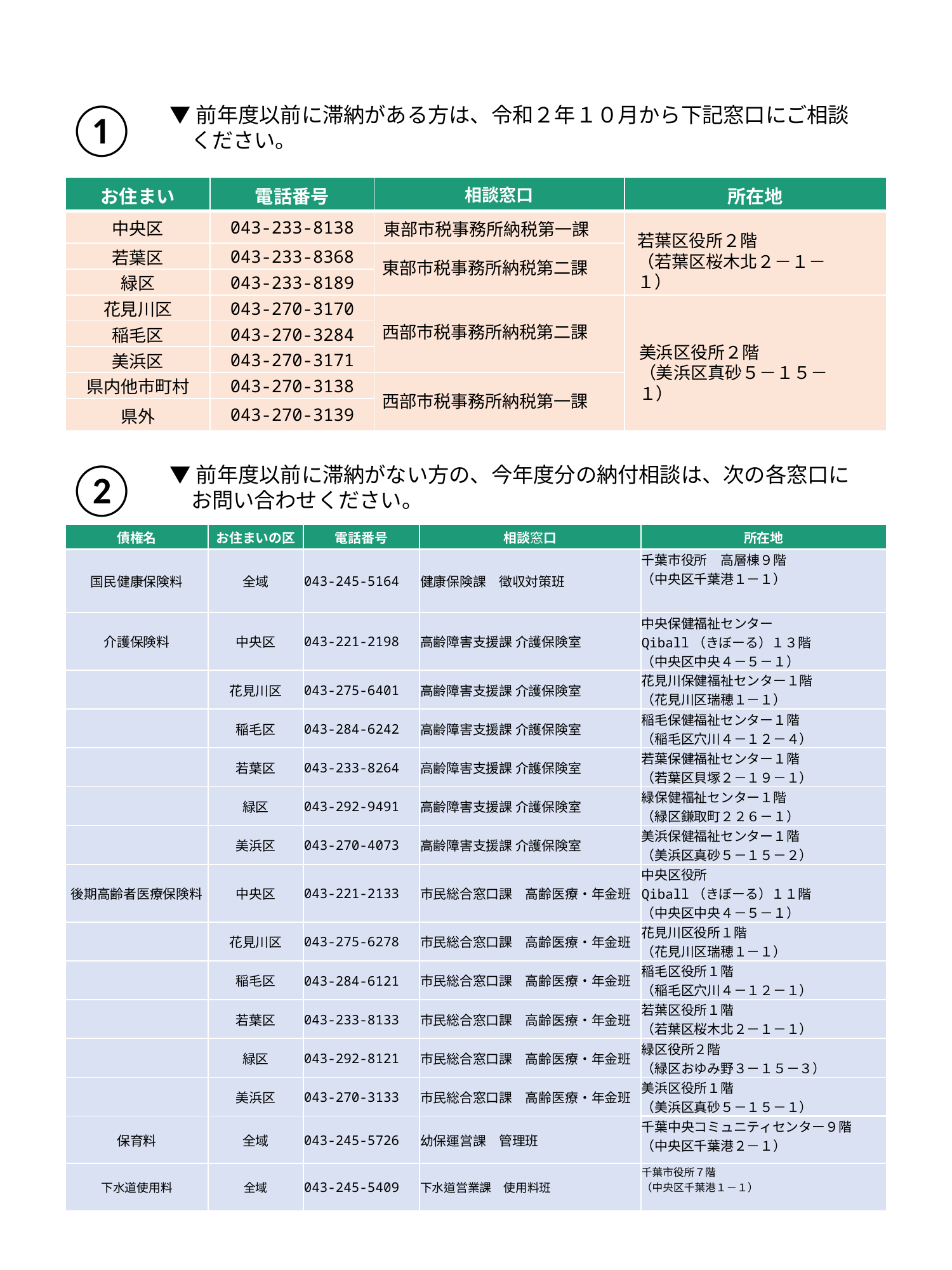

①
▼前年度以前に滞納がある方は、令和２年１０月から下記窓口にご相談
　ください。
| お住まい | 電話番号 | 相談窓口 | 所在地 |
| --- | --- | --- | --- |
| 中央区 | 043-233-8138 | 東部市税事務所納税第一課 |  |
| 若葉区 | 043-233-8368 |  |  |
| 緑区 | 043-233-8189 |  |  |
| 花見川区 | 043-270-3170 |  |  |
| 稲毛区 | 043-270-3284 |  |  |
| 美浜区 | 043-270-3171 |  |  |
| 県内他市町村 | 043-270-3138 |  |  |
| 県外 | 043-270-3139 |  |  |
若葉区役所２階
（若葉区桜木北２－１－１）
東部市税事務所納税第二課
西部市税事務所納税第二課
美浜区役所２階
（美浜区真砂５－１５－１）
西部市税事務所納税第一課
②
▼前年度以前に滞納がない方の、今年度分の納付相談は、次の各窓口に
　お問い合わせください。
| 債権名 | お住まいの区 | 電話番号 | 相談窓口 | 所在地 |
| --- | --- | --- | --- | --- |
| 国民健康保険料 | 全域 | 043-245-5164 | 健康保険課　徴収対策班 | 千葉市役所　高層棟９階 （中央区千葉港１－１） |
| 介護保険料 | 中央区 | 043-221-2198 | 高齢障害支援課 介護保険室 | 中央保健福祉センター Qiball（きぼーる）１３階 （中央区中央４－５－１） |
|  | 花見川区 | 043-275-6401 | 高齢障害支援課 介護保険室 | 花見川保健福祉センター１階 （花見川区瑞穂１－１） |
|  | 稲毛区 | 043-284-6242 | 高齢障害支援課 介護保険室 | 稲毛保健福祉センター１階 （稲毛区穴川４－１２－４） |
|  | 若葉区 | 043-233-8264 | 高齢障害支援課 介護保険室 | 若葉保健福祉センター１階 （若葉区貝塚２－１９－１） |
|  | 緑区 | 043-292-9491 | 高齢障害支援課 介護保険室 | 緑保健福祉センター１階 （緑区鎌取町２２６－１） |
|  | 美浜区 | 043-270-4073 | 高齢障害支援課 介護保険室 | 美浜保健福祉センター１階 （美浜区真砂５－１５－２） |
| 後期高齢者医療保険料 | 中央区 | 043-221-2133 | 市民総合窓口課　高齢医療・年金班 | 中央区役所 Qiball（きぼーる）１１階 （中央区中央４－５－１） |
|  | 花見川区 | 043-275-6278 | 市民総合窓口課　高齢医療・年金班 | 花見川区役所１階 （花見川区瑞穂１－１） |
|  | 稲毛区 | 043-284-6121 | 市民総合窓口課　高齢医療・年金班 | 稲毛区役所１階 （稲毛区穴川４－１２－１） |
|  | 若葉区 | 043-233-8133 | 市民総合窓口課　高齢医療・年金班 | 若葉区役所１階 （若葉区桜木北２－１－１） |
|  | 緑区 | 043-292-8121 | 市民総合窓口課　高齢医療・年金班 | 緑区役所２階 （緑区おゆみ野３－１５－３） |
|  | 美浜区 | 043-270-3133 | 市民総合窓口課　高齢医療・年金班 | 美浜区役所１階 （美浜区真砂５－１５－１） |
| 保育料 | 全域 | 043-245-5726 | 幼保運営課　管理班 | 千葉中央コミュニティセンター９階 （中央区千葉港２－１） |
| 下水道使用料 | 全域 | 043-245-5409 | 下水道営業課　使用料班 | 千葉市役所７階 （中央区千葉港１－１） |